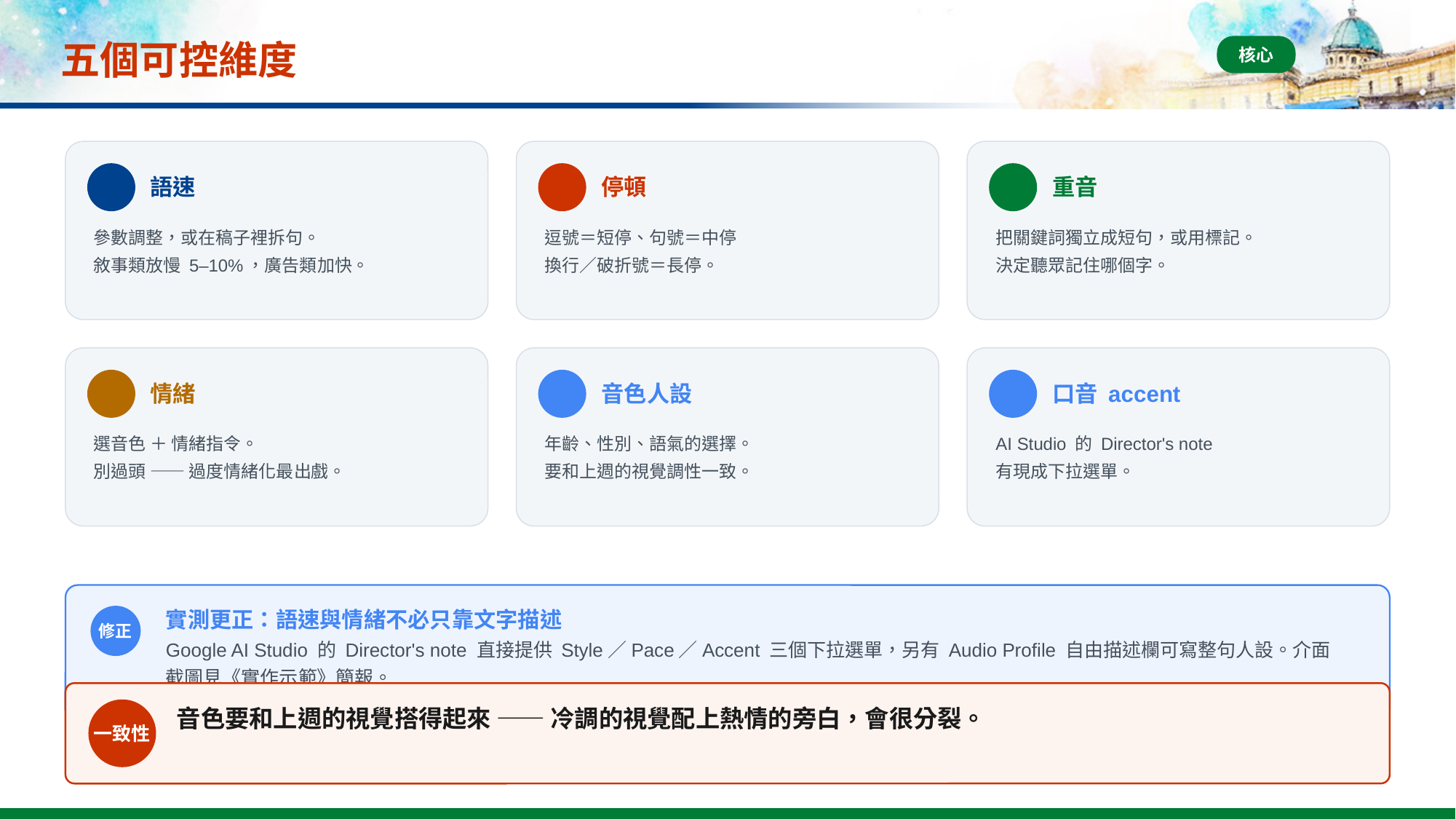

# 五個可控維度
核心

語速
停頓
重音
參數調整，或在稿子裡拆句。
敘事類放慢 5–10%，廣告類加快。
逗號＝短停、句號＝中停
換行／破折號＝長停。
把關鍵詞獨立成短句，或用標記。
決定聽眾記住哪個字。

情緒
音色人設
口音 accent
選音色 ＋ 情緒指令。
別過頭 —— 過度情緒化最出戲。
年齡、性別、語氣的選擇。
要和上週的視覺調性一致。
AI Studio 的 Director's note
有現成下拉選單。

實測更正：語速與情緒不必只靠文字描述
修正
Google AI Studio 的 Director's note 直接提供 Style／Pace／Accent 三個下拉選單，另有 Audio Profile 自由描述欄可寫整句人設。介面截圖見《實作示範》簡報。

音色要和上週的視覺搭得起來 —— 冷調的視覺配上熱情的旁白，會很分裂。
一致性